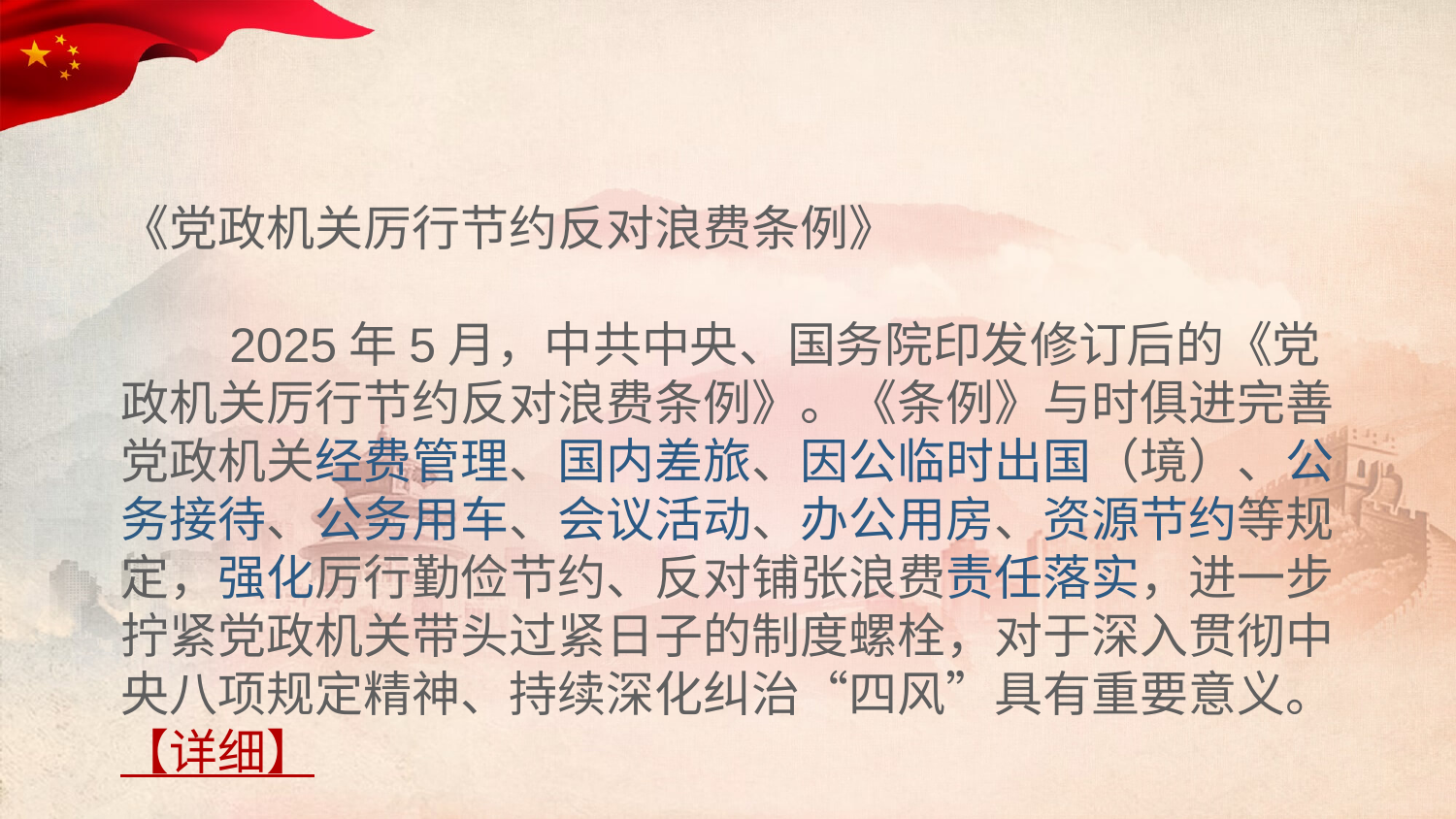

《党政机关厉行节约反对浪费条例》

　　2025年5月，中共中央、国务院印发修订后的《党政机关厉行节约反对浪费条例》。《条例》与时俱进完善党政机关经费管理、国内差旅、因公临时出国（境）、公务接待、公务用车、会议活动、办公用房、资源节约等规定，强化厉行勤俭节约、反对铺张浪费责任落实，进一步拧紧党政机关带头过紧日子的制度螺栓，对于深入贯彻中央八项规定精神、持续深化纠治“四风”具有重要意义。【详细】